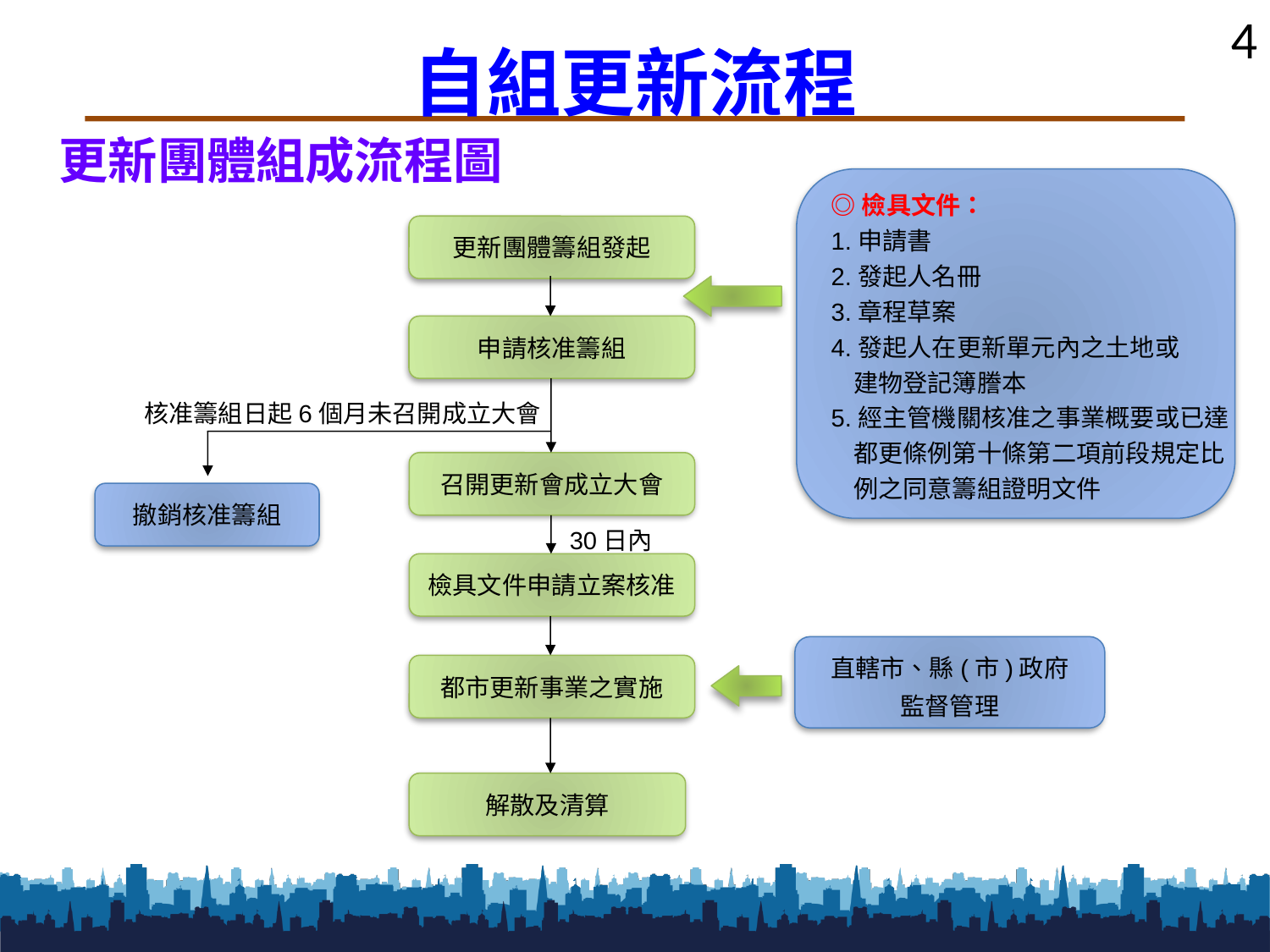

自組更新流程
更新團體組成流程圖
◎檢具文件：
1.申請書
2.發起人名冊
3.章程草案
4.發起人在更新單元內之土地或
   建物登記簿謄本
5.經主管機關核准之事業概要或已達
   都更條例第十條第二項前段規定比
   例之同意籌組證明文件
更新團體籌組發起

申請核准籌組

核准籌組日起6個月未召開成立大會

召開更新會成立大會
撤銷核准籌組

30日內
檢具文件申請立案核准

直轄市、縣(市)政府
監督管理
都市更新事業之實施

解散及清算